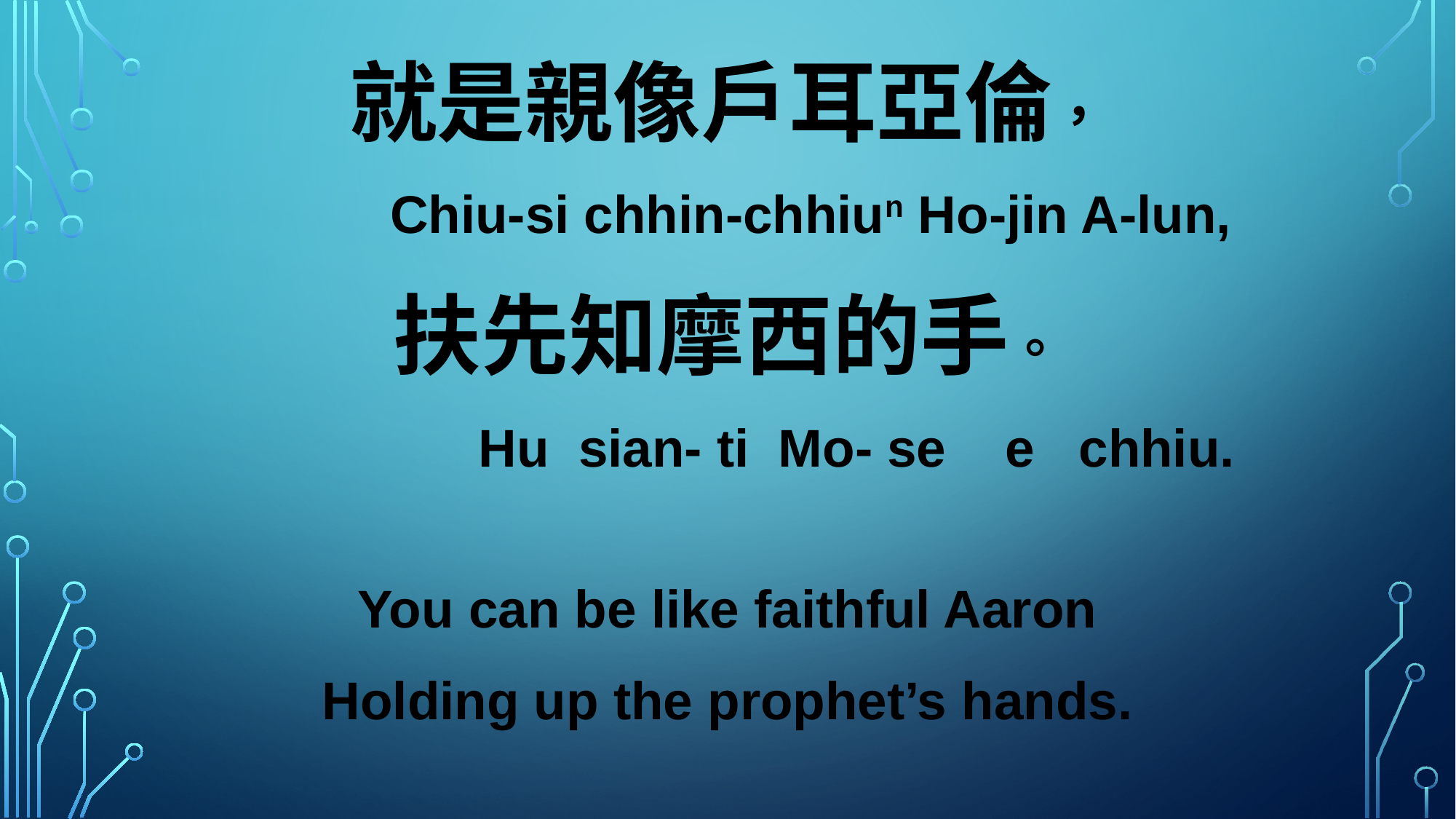

就是親像戶耳亞倫，
                 Chiu-si chhin-chhiun Ho-jin A-lun,
扶先知摩西的手。
                       Hu  sian- ti  Mo- se    e   chhiu.

You can be like faithful Aaron
Holding up the prophet’s hands.